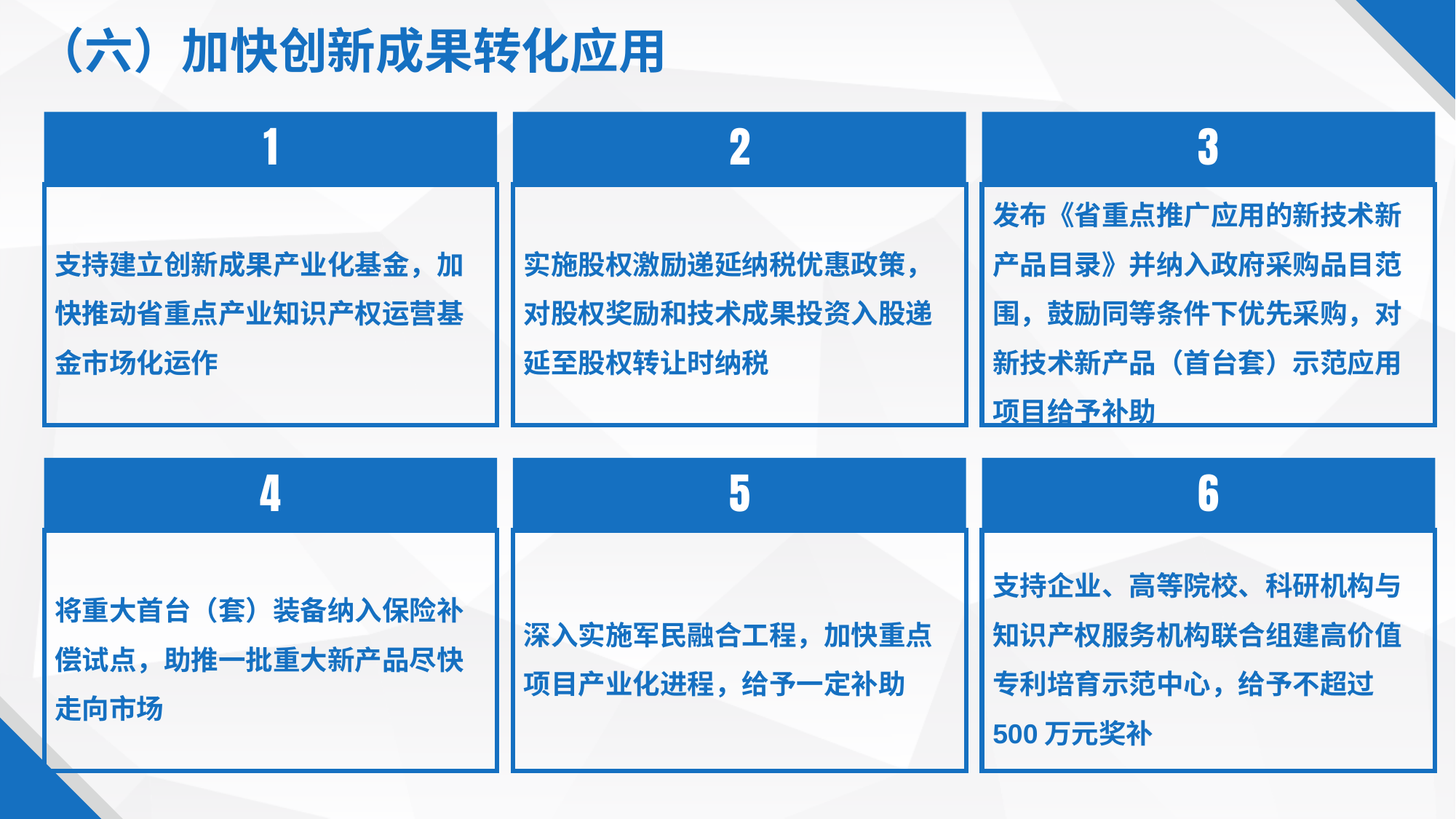

（六）加快创新成果转化应用
1
2
3
支持建立创新成果产业化基金，加快推动省重点产业知识产权运营基金市场化运作
实施股权激励递延纳税优惠政策，对股权奖励和技术成果投资入股递延至股权转让时纳税
发布《省重点推广应用的新技术新产品目录》并纳入政府采购品目范围，鼓励同等条件下优先采购，对新技术新产品（首台套）示范应用项目给予补助
4
5
6
将重大首台（套）装备纳入保险补偿试点，助推一批重大新产品尽快走向市场
深入实施军民融合工程，加快重点项目产业化进程，给予一定补助
支持企业、高等院校、科研机构与知识产权服务机构联合组建高价值专利培育示范中心，给予不超过500万元奖补